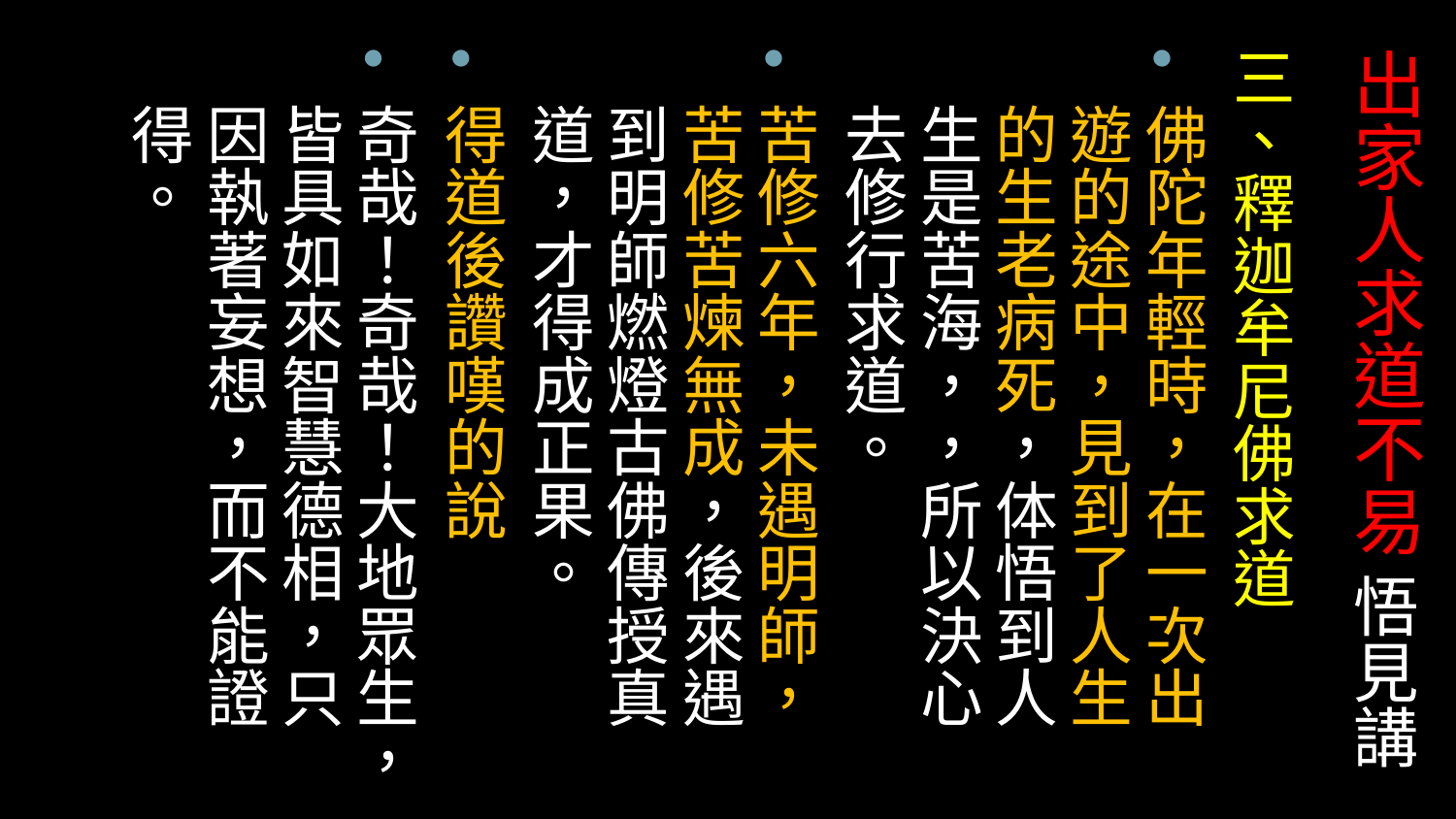

# 出家人求道不易 悟見講
三、釋迦牟尼佛求道
佛陀年輕時，在一次出遊的途中，見到了人生的生老病死，体悟到人生是苦海，，所以決心去修行求道。
苦修六年，未遇明師，苦修苦煉無成，後來遇到明師燃燈古佛傳授真道，才得成正果。
得道後讚嘆的說
奇哉！奇哉！大地眾生，皆具如來智慧德相，只因執著妄想，而不能證得。